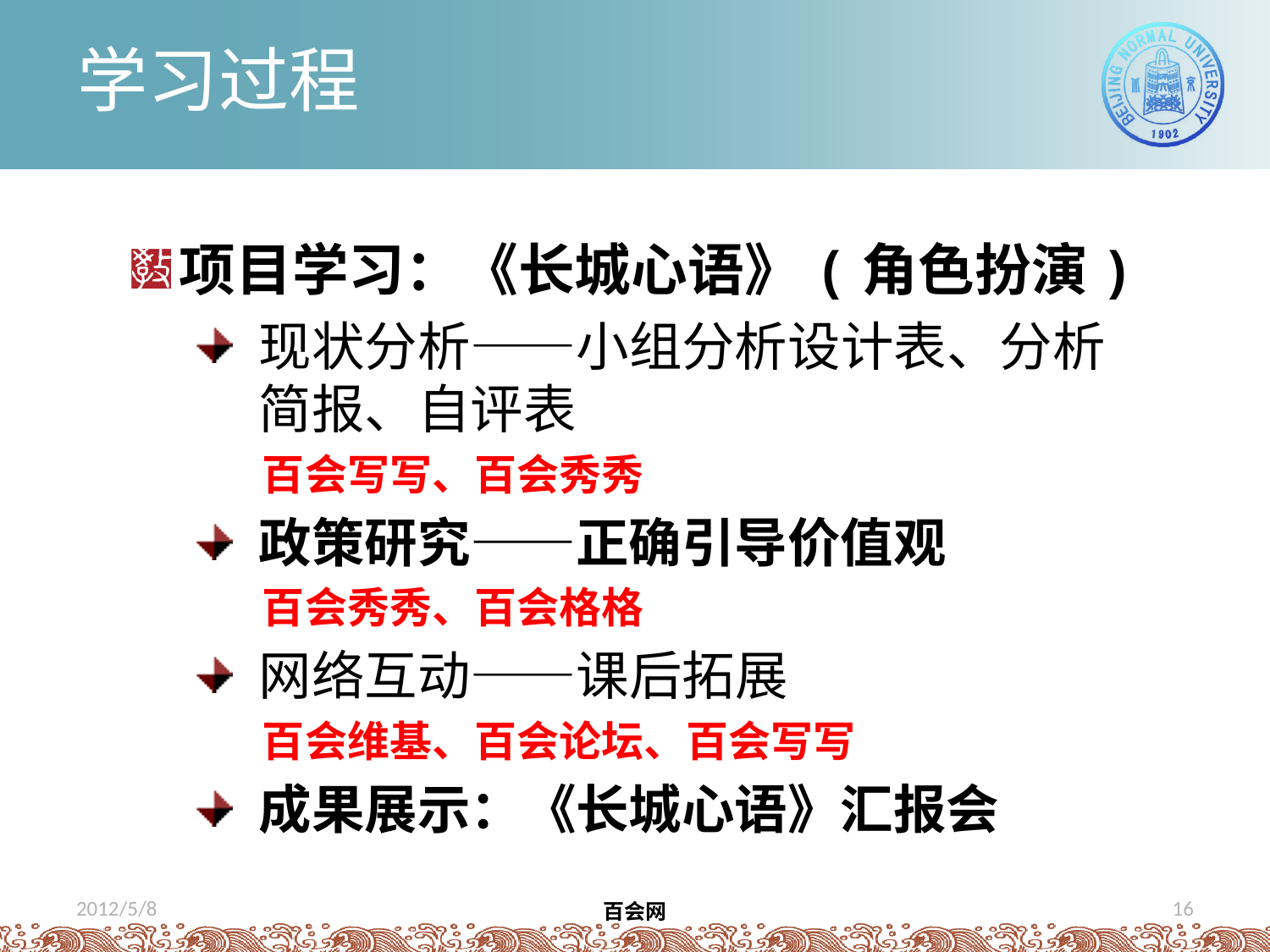

# 学习过程
项目学习：《长城心语》(角色扮演)
现状分析——小组分析设计表、分析简报、自评表
      百会写写、百会秀秀
政策研究——正确引导价值观
      百会秀秀、百会格格
网络互动——课后拓展
      百会维基、百会论坛、百会写写
成果展示：《长城心语》汇报会

2012/5/8
16
百会网